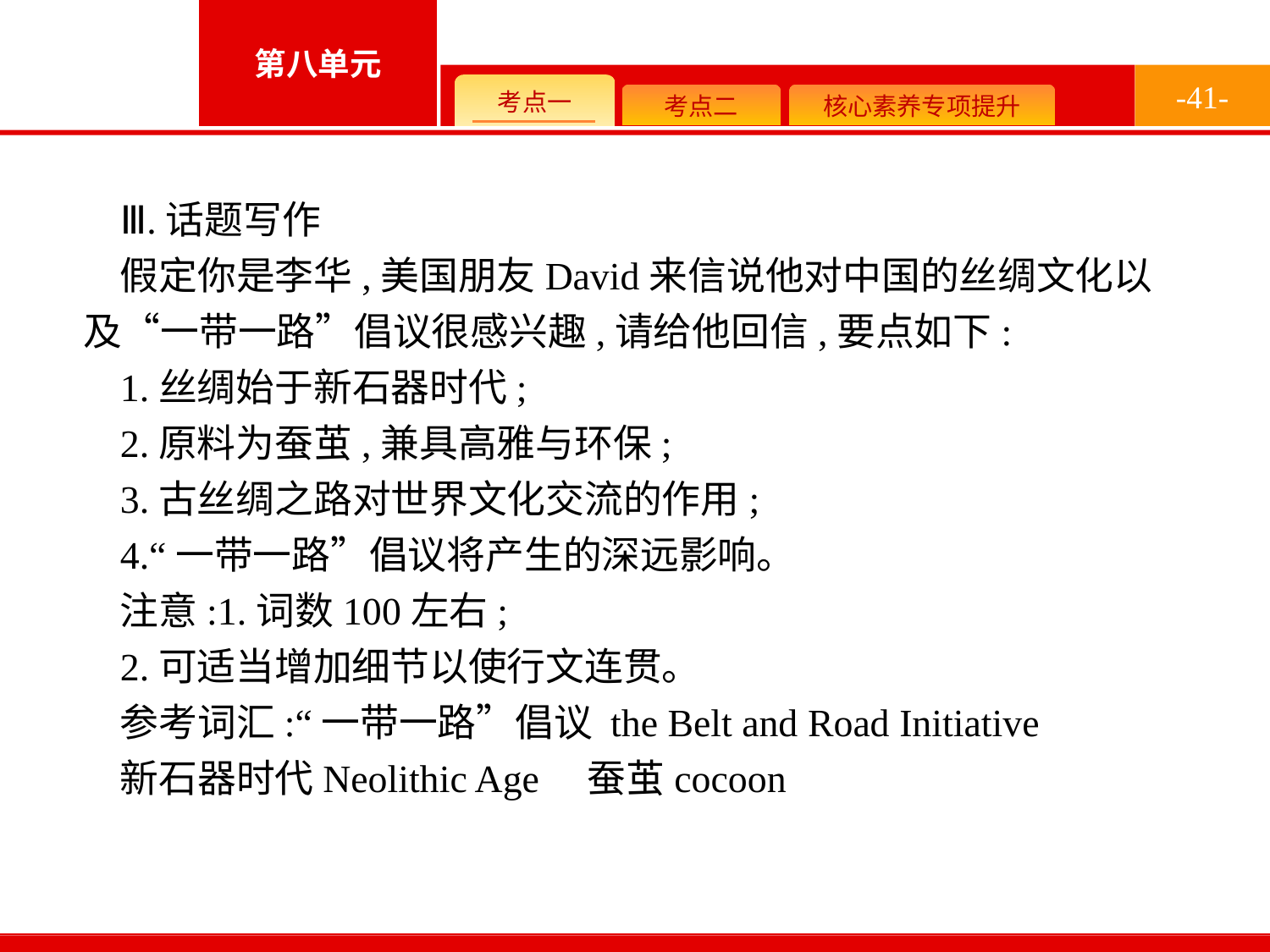

-41-
Ⅲ.话题写作
假定你是李华,美国朋友David来信说他对中国的丝绸文化以及“一带一路”倡议很感兴趣,请给他回信,要点如下:
1.丝绸始于新石器时代;
2.原料为蚕茧,兼具高雅与环保;
3.古丝绸之路对世界文化交流的作用;
4.“一带一路”倡议将产生的深远影响。
注意:1.词数100左右;
2.可适当增加细节以使行文连贯。
参考词汇:“一带一路”倡议 the Belt and Road Initiative
新石器时代Neolithic Age　蚕茧cocoon